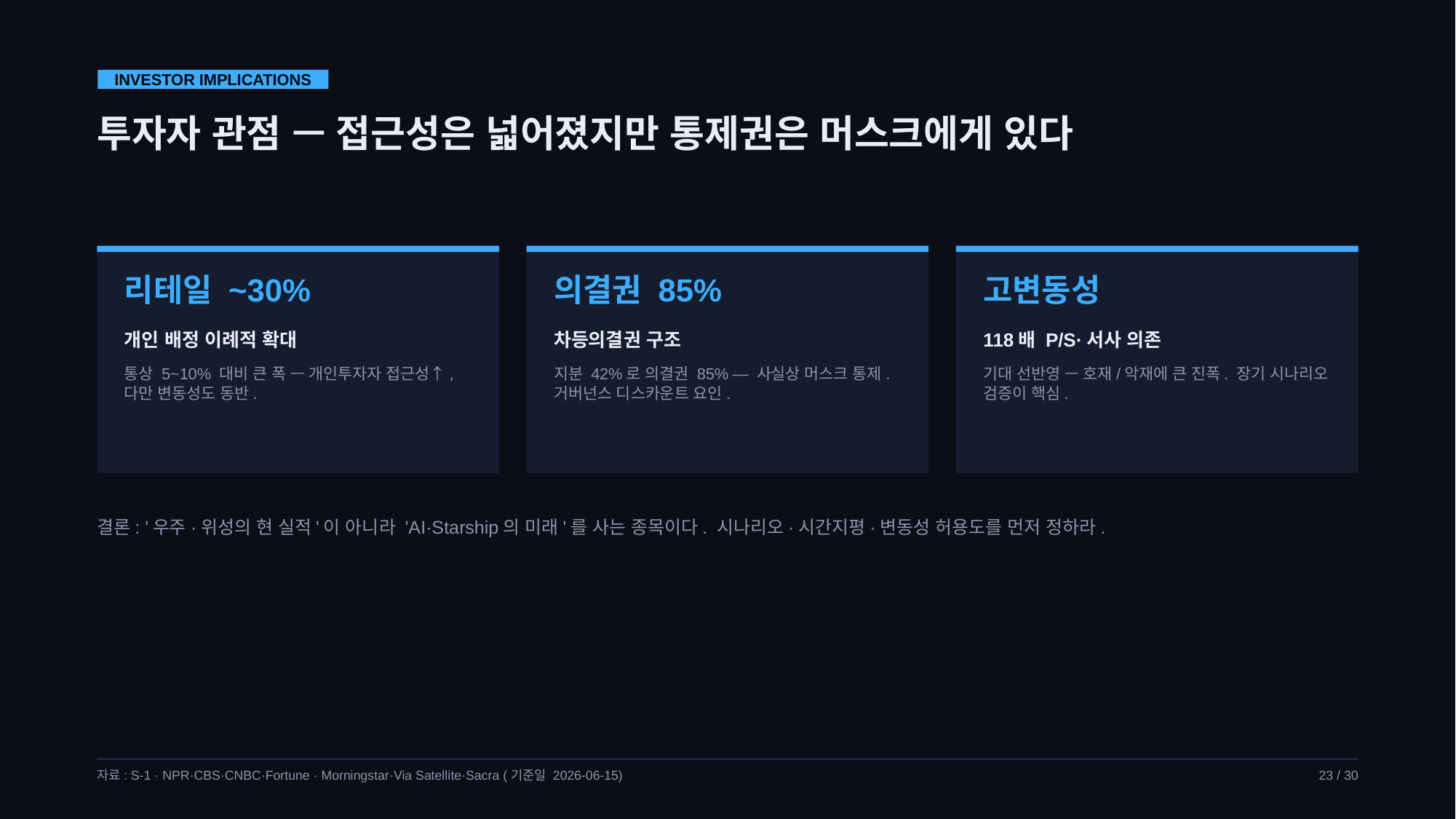

INVESTOR IMPLICATIONS
투자자 관점 — 접근성은 넓어졌지만 통제권은 머스크에게 있다

리테일 ~30%
의결권 85%
고변동성
개인 배정 이례적 확대
차등의결권 구조
118배 P/S·서사 의존
통상 5~10% 대비 큰 폭 — 개인투자자 접근성↑, 다만 변동성도 동반.
지분 42%로 의결권 85% — 사실상 머스크 통제. 거버넌스 디스카운트 요인.
기대 선반영 — 호재/악재에 큰 진폭. 장기 시나리오 검증이 핵심.
결론: '우주·위성의 현 실적'이 아니라 'AI·Starship의 미래'를 사는 종목이다. 시나리오·시간지평·변동성 허용도를 먼저 정하라.

자료: S-1 · NPR·CBS·CNBC·Fortune · Morningstar·Via Satellite·Sacra (기준일 2026-06-15)
23 / 30